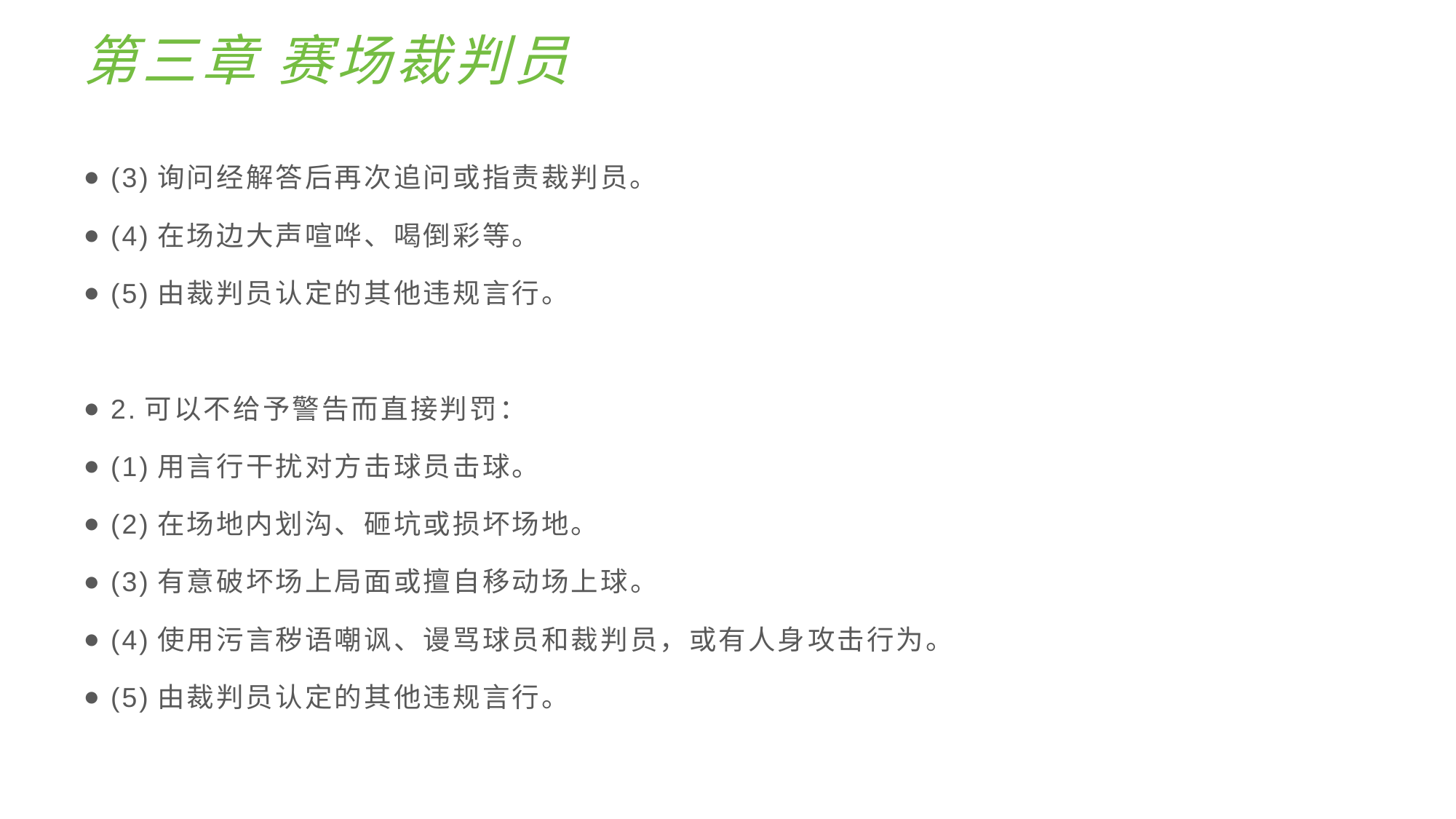

# 第三章 赛场裁判员
(3)询问经解答后再次追问或指责裁判员。
(4)在场边大声喧哗、喝倒彩等。
(5)由裁判员认定的其他违规言行。

2.可以不给予警告而直接判罚：
(1)用言行干扰对方击球员击球。
(2)在场地内划沟、砸坑或损坏场地。
(3)有意破坏场上局面或擅自移动场上球。
(4)使用污言秽语嘲讽、谩骂球员和裁判员，或有人身攻击行为。
(5)由裁判员认定的其他违规言行。